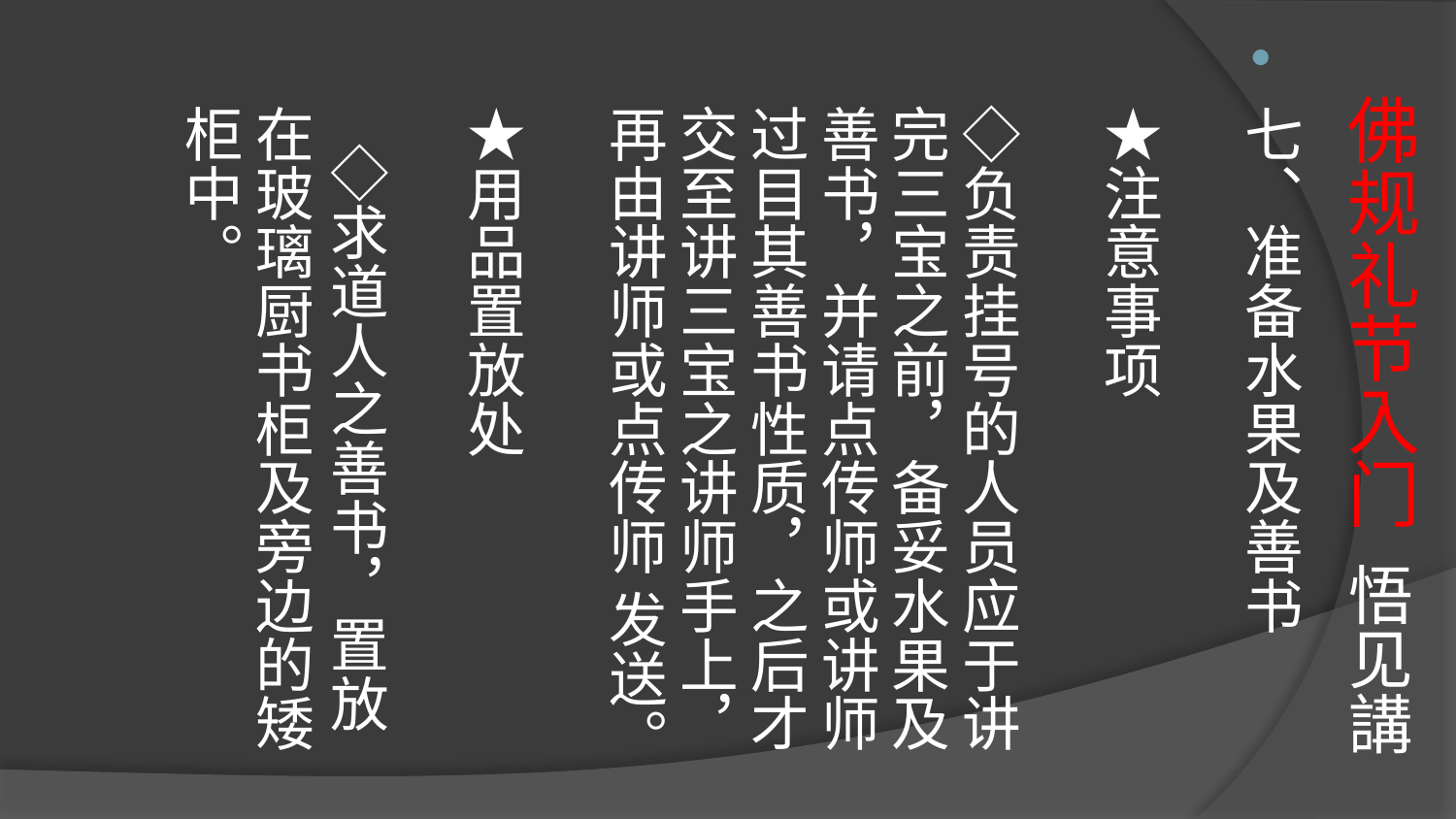

# 佛规礼节入门  悟见講
七、准备水果及善书
★注意事项
◇负责挂号的人员应于讲完三宝之前，备妥水果及善书，并请点传师或讲师过目其善书性质，之后才交至讲三宝之讲师手上，再由讲师或点传师 发送。
★用品置放处
   ◇求道人之善书，置放在玻璃厨书柜及旁边的矮柜中。